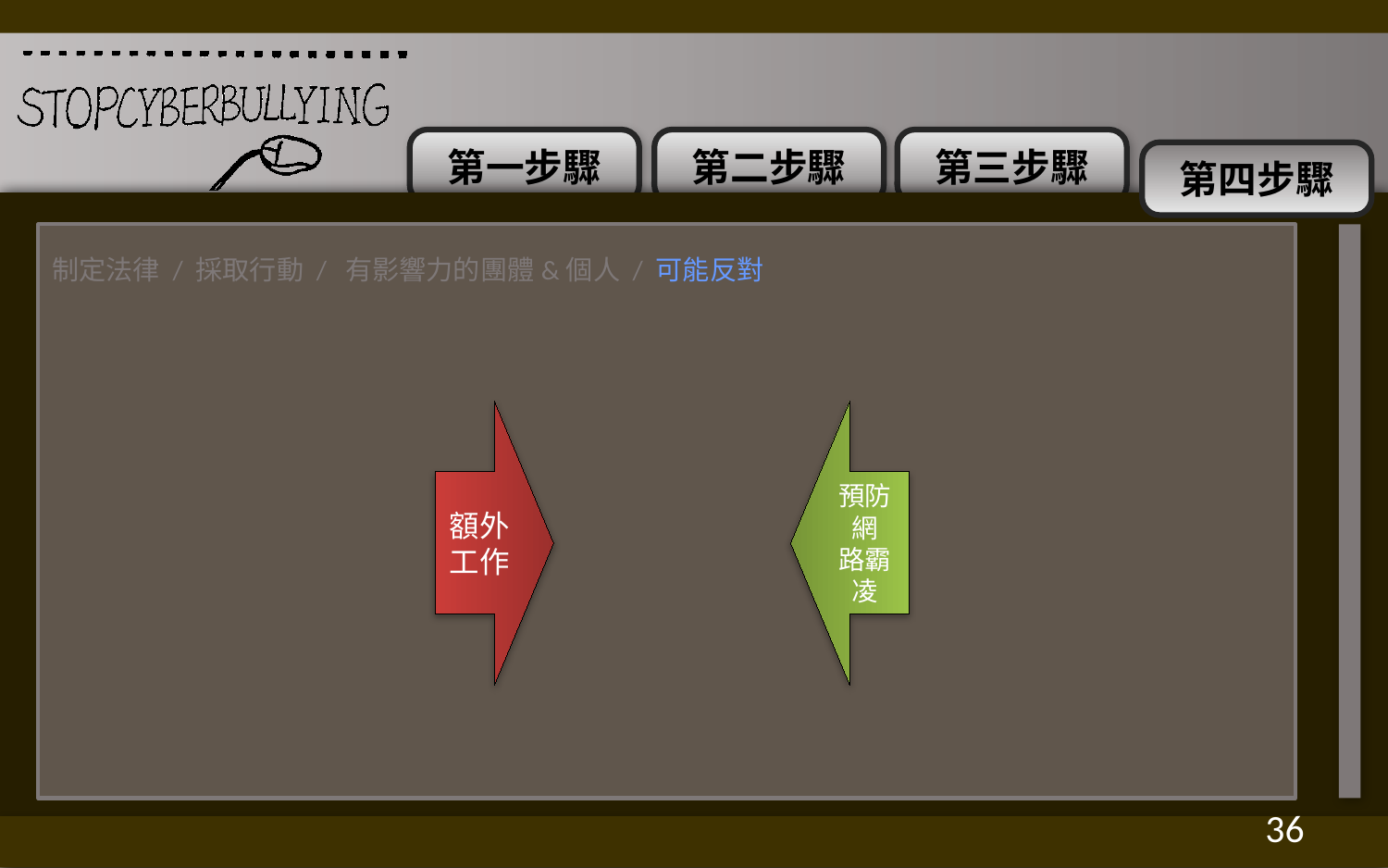

制定法律 / 採取行動 /  有影響力的團體&個人 / 可能反對
額外工作
預防網
路霸凌
36